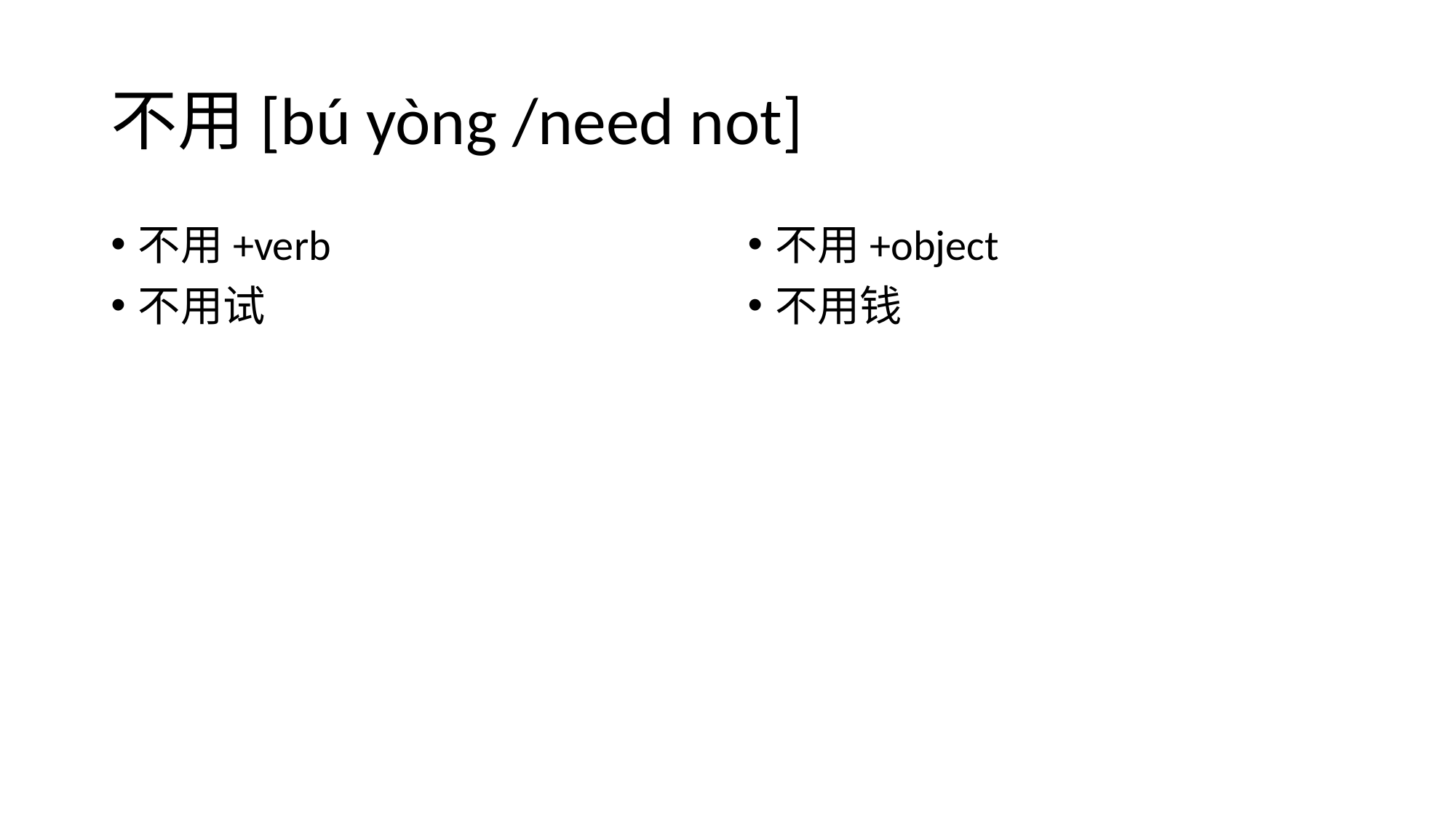

# 不用[bú yòng /need not]
不用+verb
不用试

不用+object
不用钱